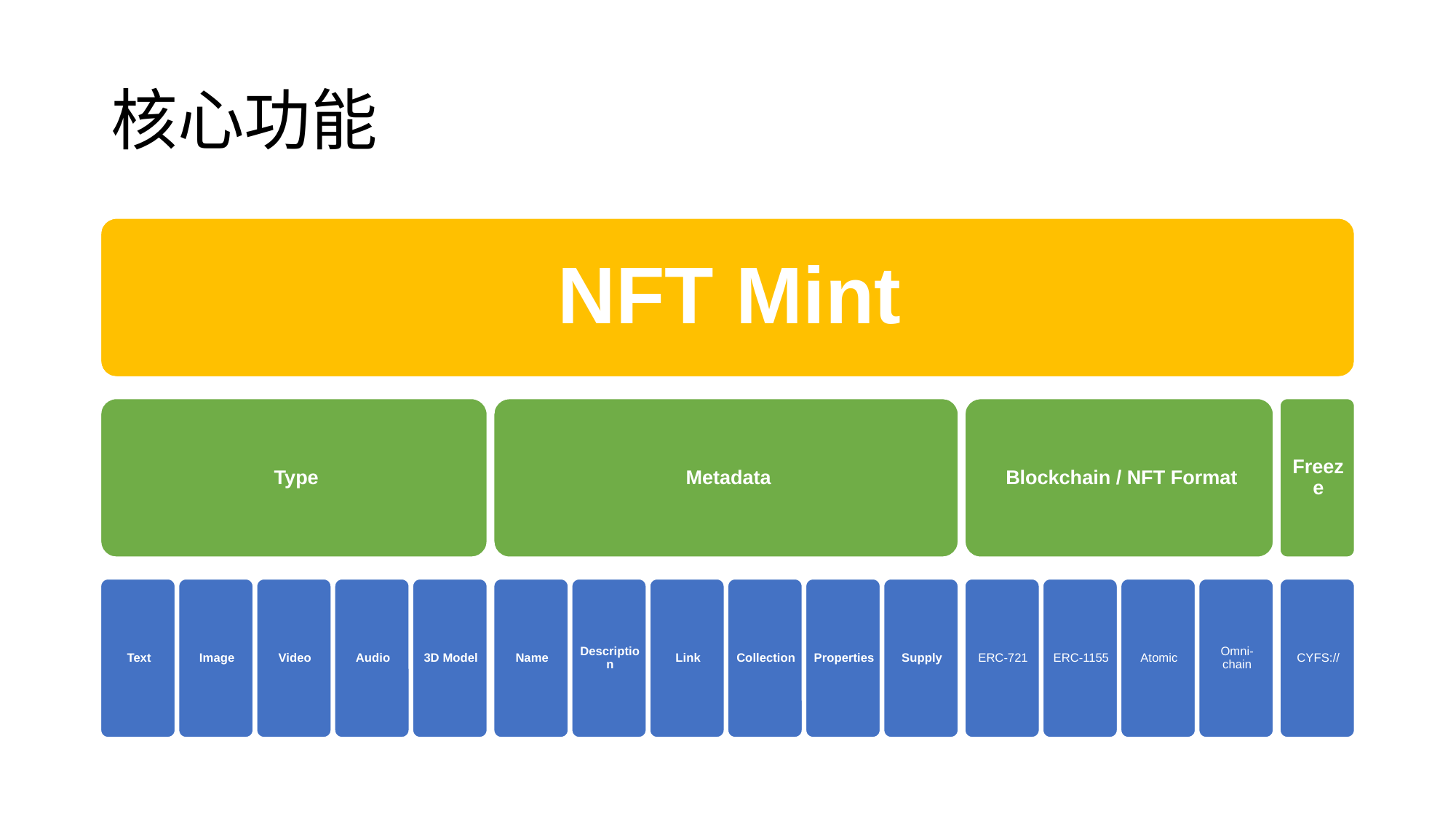

# 核心功能
NFT Mint
Type
Text
Image
Video
Audio
3D Model
Metadata
Name
Description
Link
Collection
Properties
Supply
Blockchain / NFT Format
ERC-721
ERC-1155
Atomic
Omni-chain
Freeze
CYFS://